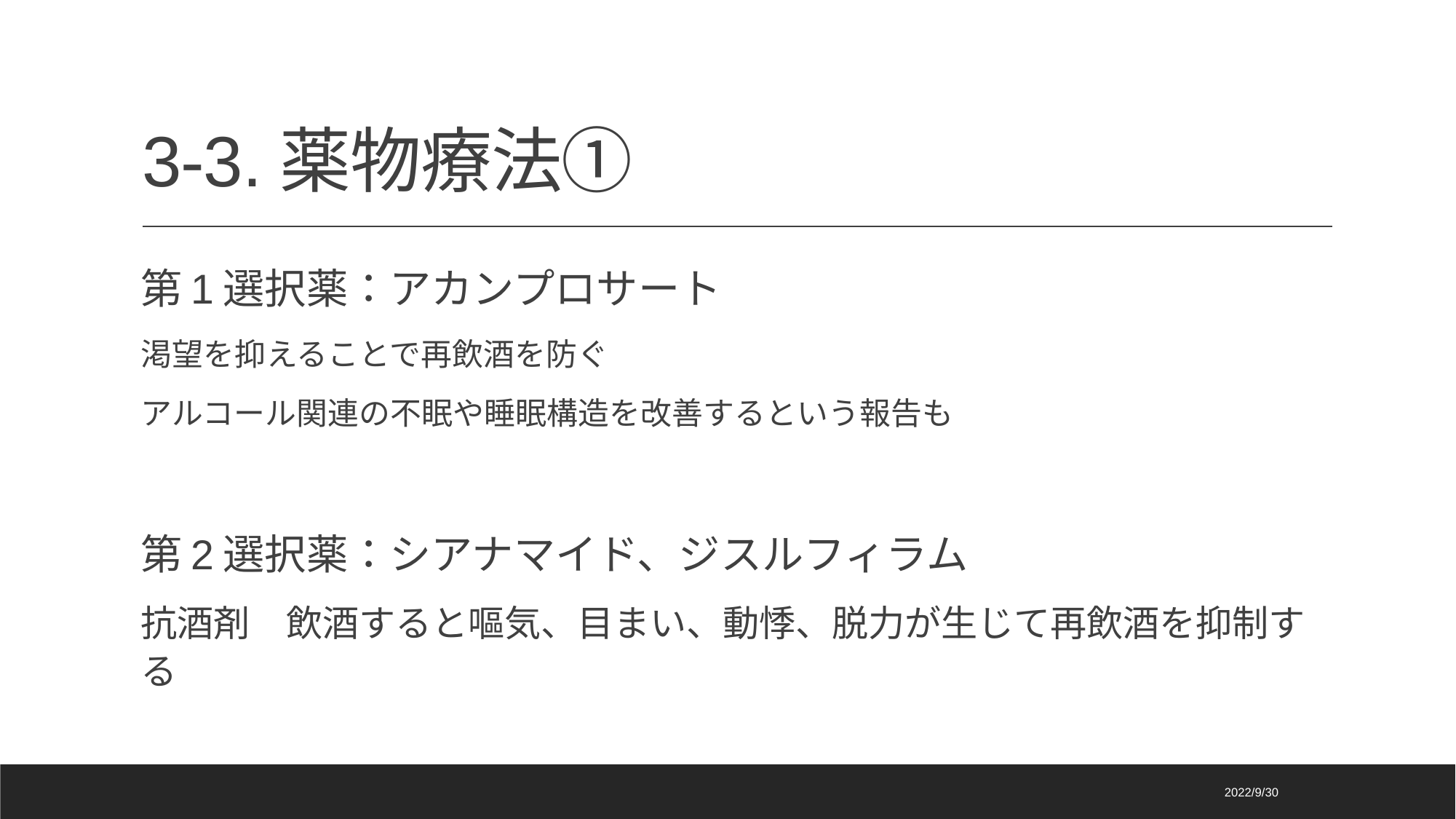

# 3-3.薬物療法①
第1選択薬：アカンプロサート
渇望を抑えることで再飲酒を防ぐ
アルコール関連の不眠や睡眠構造を改善するという報告も

第2選択薬：シアナマイド、ジスルフィラム
抗酒剤　飲酒すると嘔気、目まい、動悸、脱力が生じて再飲酒を抑制する
2022/9/30